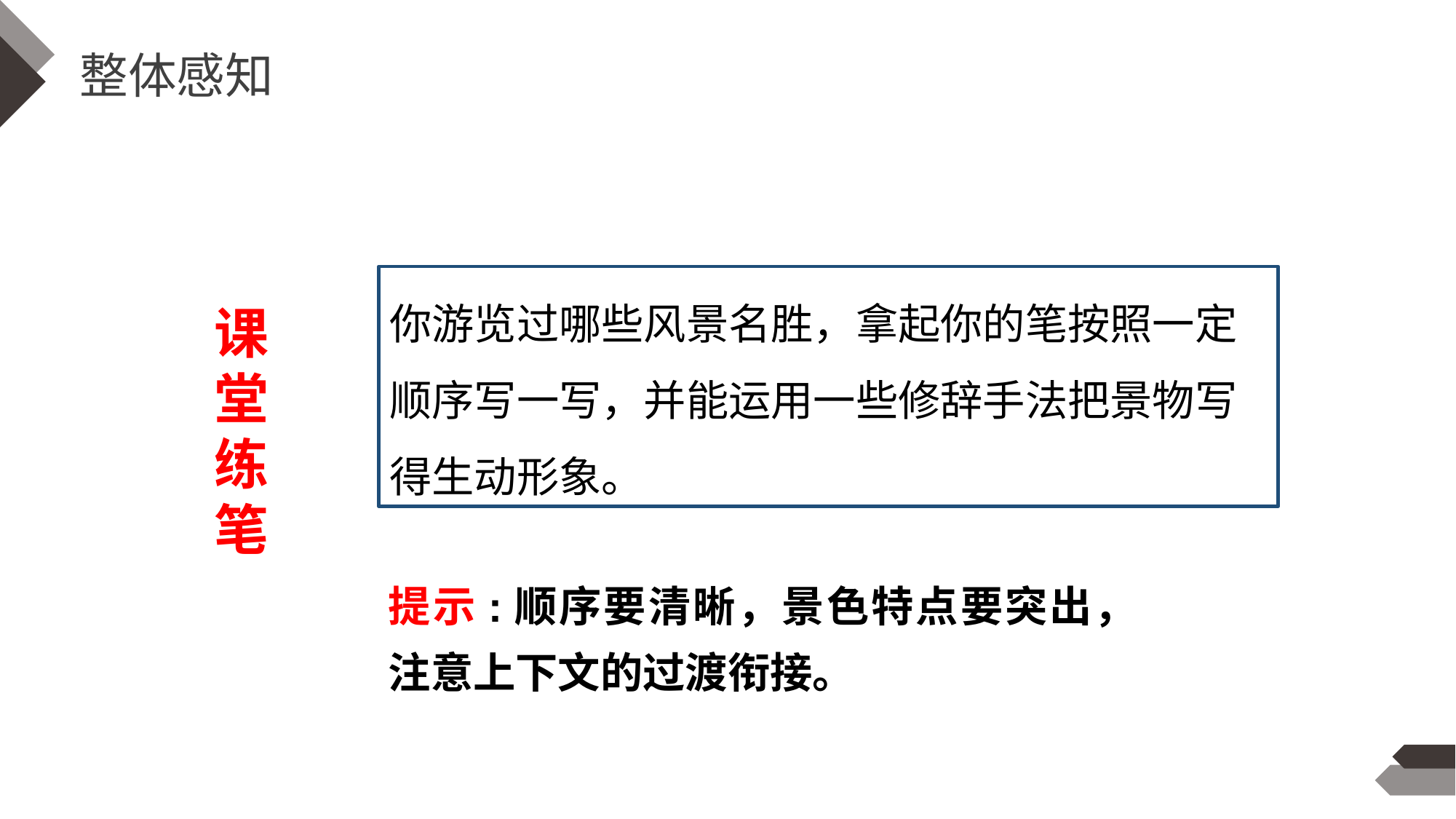

整体感知
你游览过哪些风景名胜，拿起你的笔按照一定顺序写一写，并能运用一些修辞手法把景物写得生动形象。
课堂练笔
提示:顺序要清晰，景色特点要突出，注意上下文的过渡衔接。